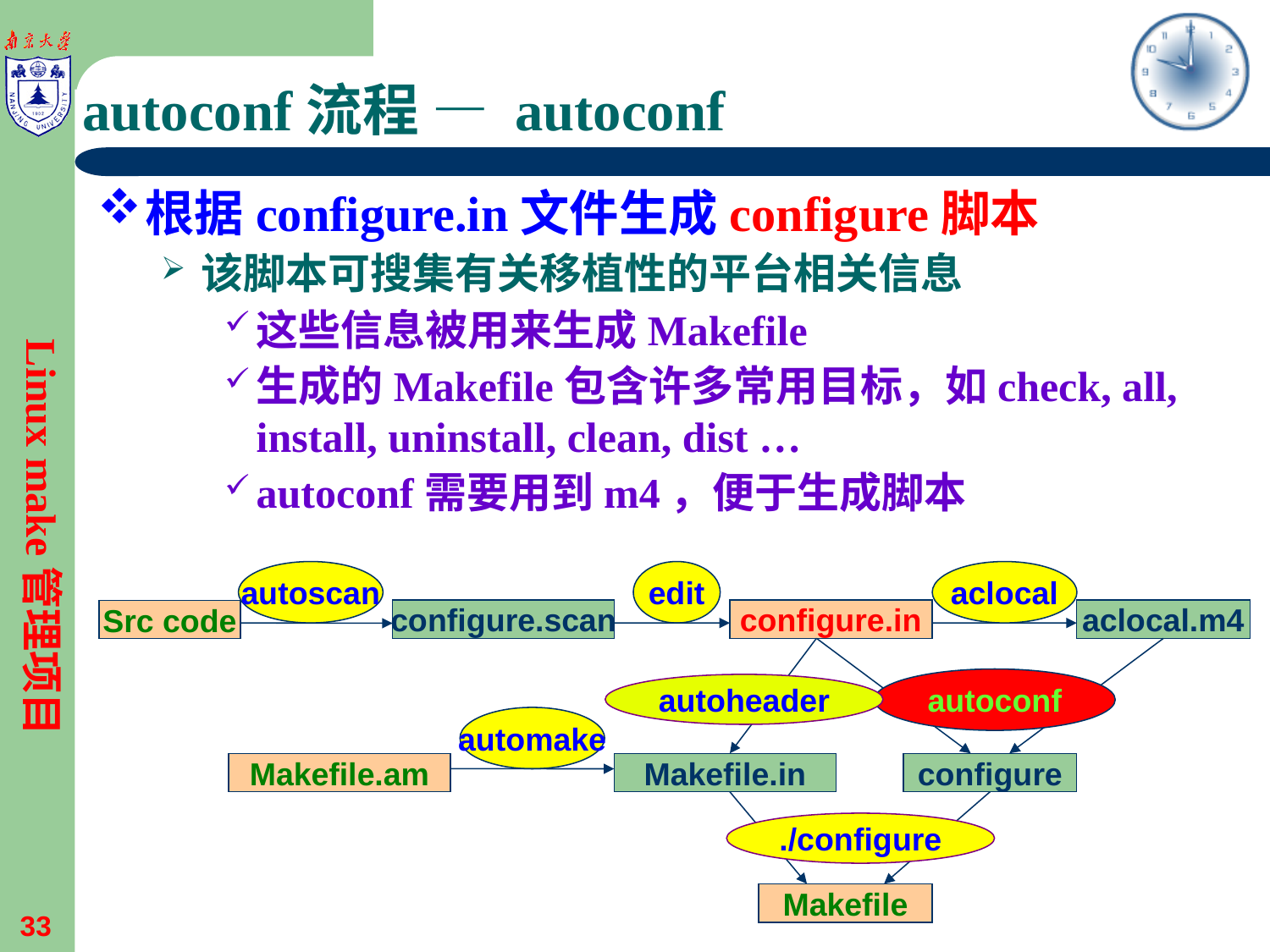

# autoconf流程 — autoconf
根据configure.in文件生成configure脚本
该脚本可搜集有关移植性的平台相关信息
这些信息被用来生成Makefile
生成的Makefile包含许多常用目标，如check, all, install, uninstall, clean, dist …
autoconf需要用到m4，便于生成脚本

Linux make管理项目
autoscan
edit
aclocal
configure.scan
configure.in
aclocal.m4
Src code

autoconf
automake
Makefile.am
Makefile.in
configure

Makefile
autoheader
./configure
33